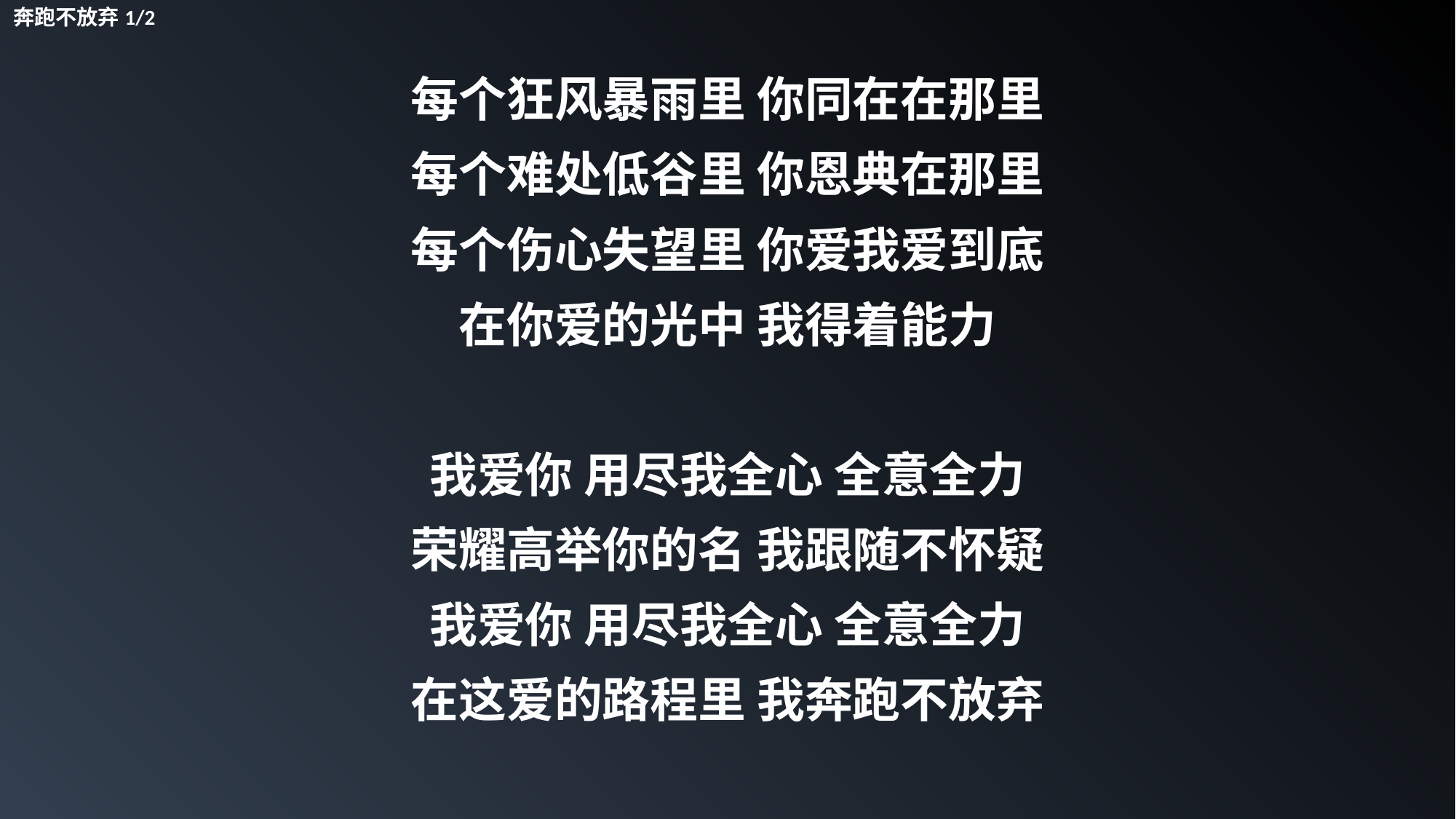

奔跑不放弃1/2
每个狂风暴雨里 你同在在那里
每个难处低谷里 你恩典在那里
每个伤心失望里 你爱我爱到底
在你爱的光中 我得着能力

我爱你 用尽我全心 全意全力
荣耀高举你的名 我跟随不怀疑
我爱你 用尽我全心 全意全力
在这爱的路程里 我奔跑不放弃